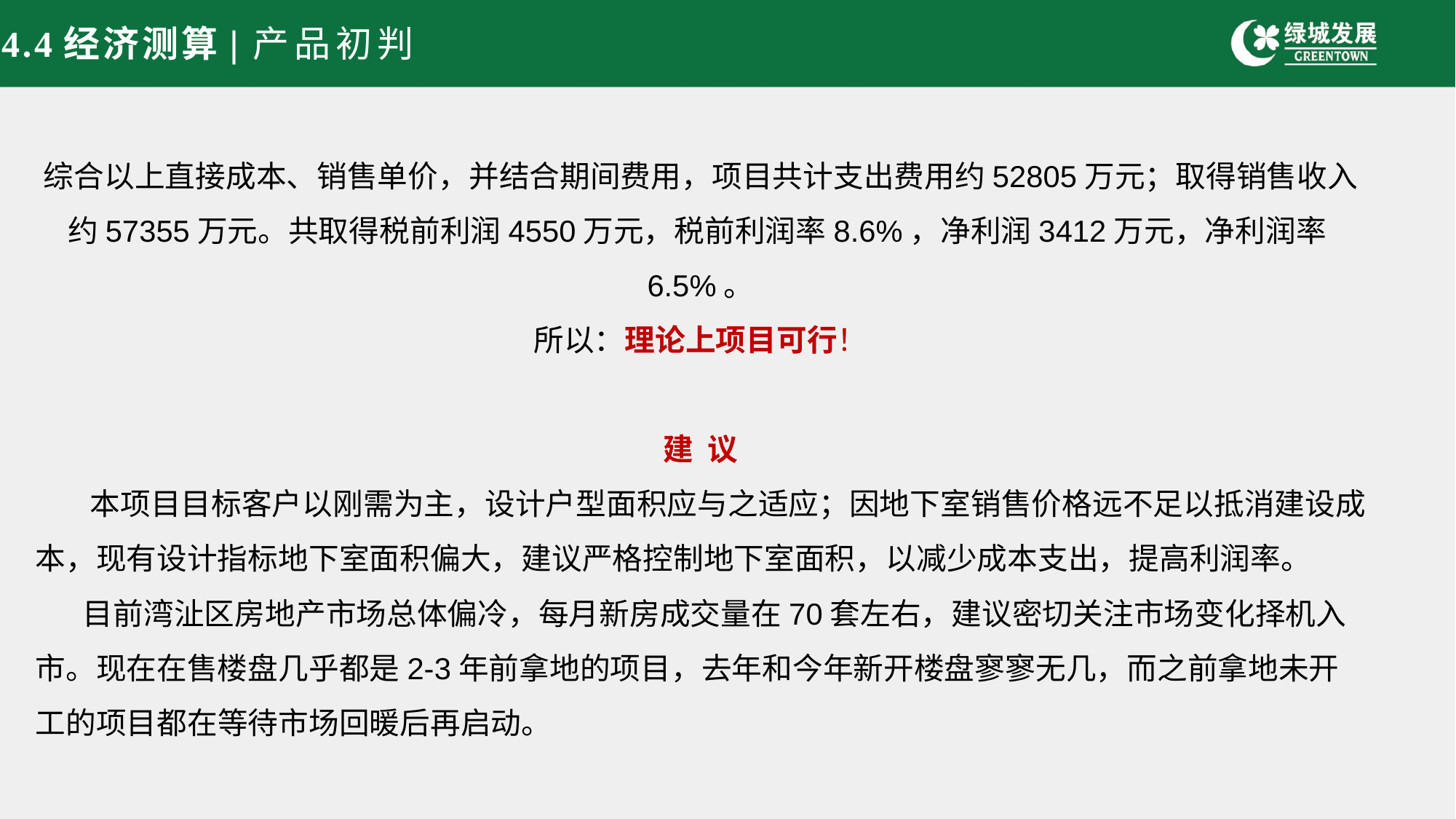

4.4经济测算|产品初判
综合以上直接成本、销售单价，并结合期间费用，项目共计支出费用约52805万元；取得销售收入约57355万元。共取得税前利润4550万元，税前利润率8.6%，净利润3412万元，净利润率6.5%。
所以：理论上项目可行！

建  议
       本项目目标客户以刚需为主，设计户型面积应与之适应；因地下室销售价格远不足以抵消建设成本，现有设计指标地下室面积偏大，建议严格控制地下室面积，以减少成本支出，提高利润率。
      目前湾沚区房地产市场总体偏冷，每月新房成交量在70套左右，建议密切关注市场变化择机入市。现在在售楼盘几乎都是2-3年前拿地的项目，去年和今年新开楼盘寥寥无几，而之前拿地未开工的项目都在等待市场回暖后再启动。